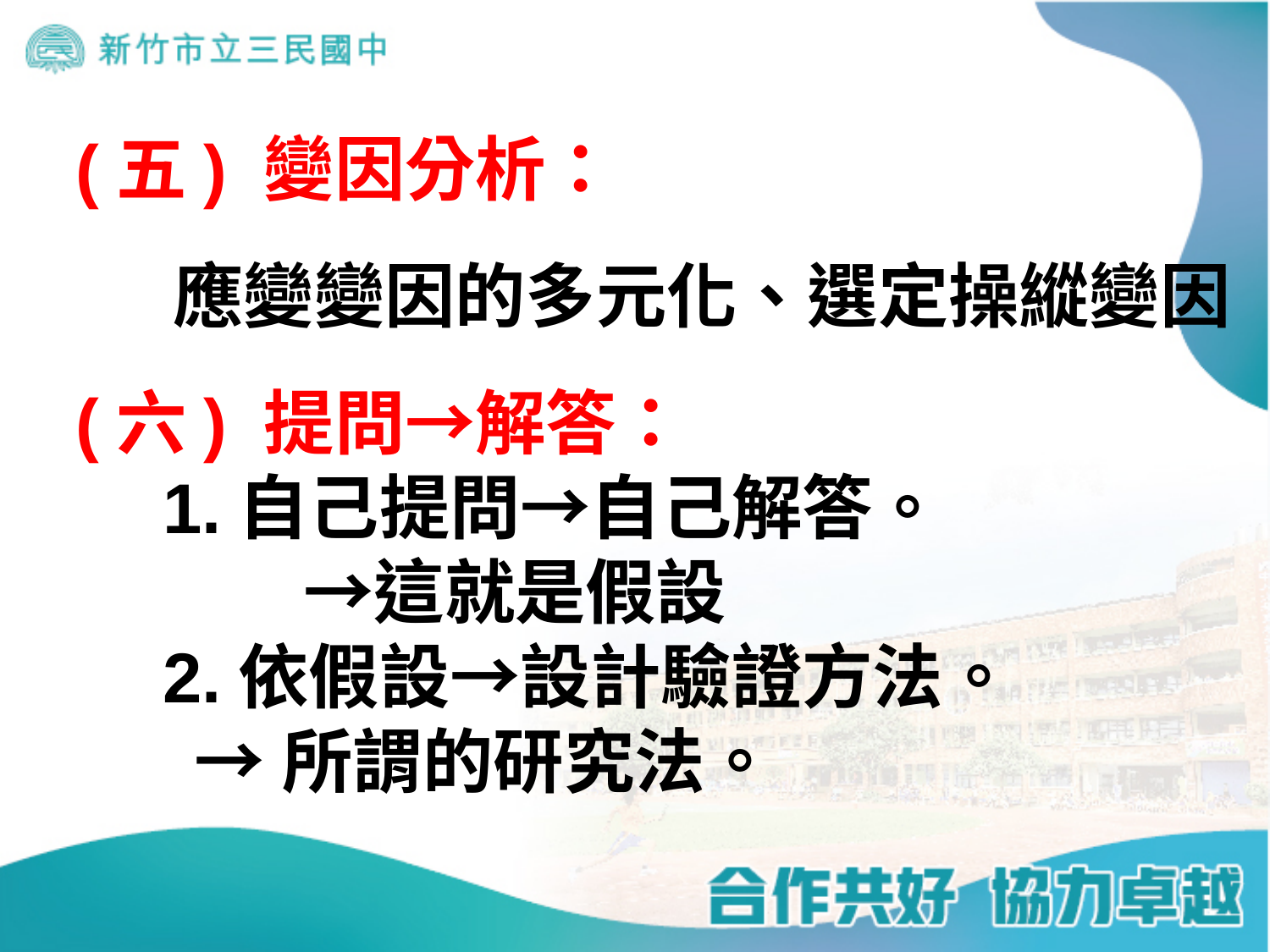

(五) 變因分析：
     應變變因的多元化、選定操縱變因
(六) 提問→解答：
1.自己提問→自己解答。
　　→這就是假設
2.依假設→設計驗證方法。
  →所謂的研究法。